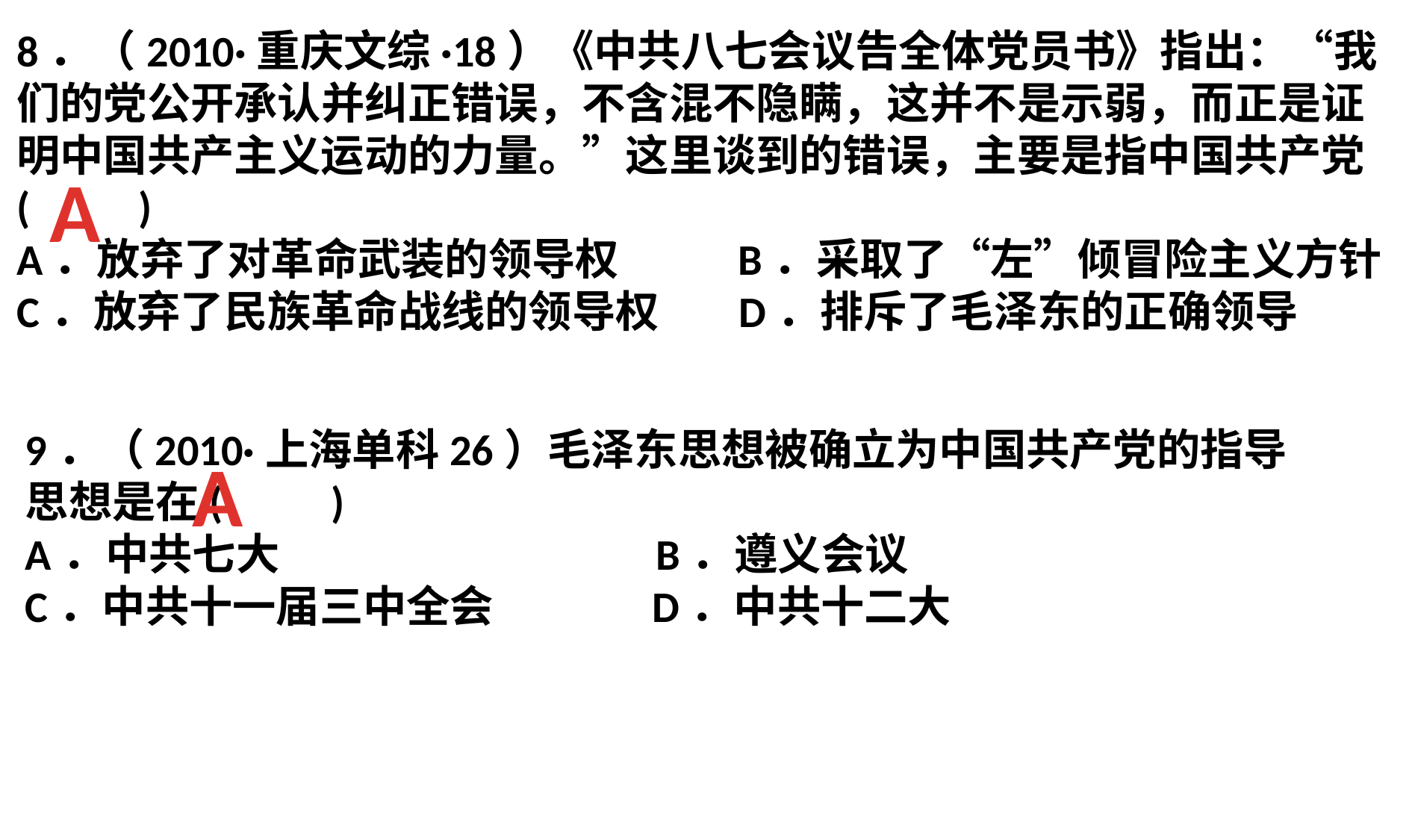

8．（2010·重庆文综·18）《中共八七会议告全体党员书》指出：“我们的党公开承认并纠正错误，不含混不隐瞒，这并不是示弱，而正是证明中国共产主义运动的力量。”这里谈到的错误，主要是指中国共产党(　　)
A．放弃了对革命武装的领导权           B．采取了“左”倾冒险主义方针
C．放弃了民族革命战线的领导权       D．排斥了毛泽东的正确领导
A
9．（2010·上海单科26）毛泽东思想被确立为中国共产党的指导思想是在(　　)
A．中共七大                                     B．遵义会议
C．中共十一届三中全会               D．中共十二大
A